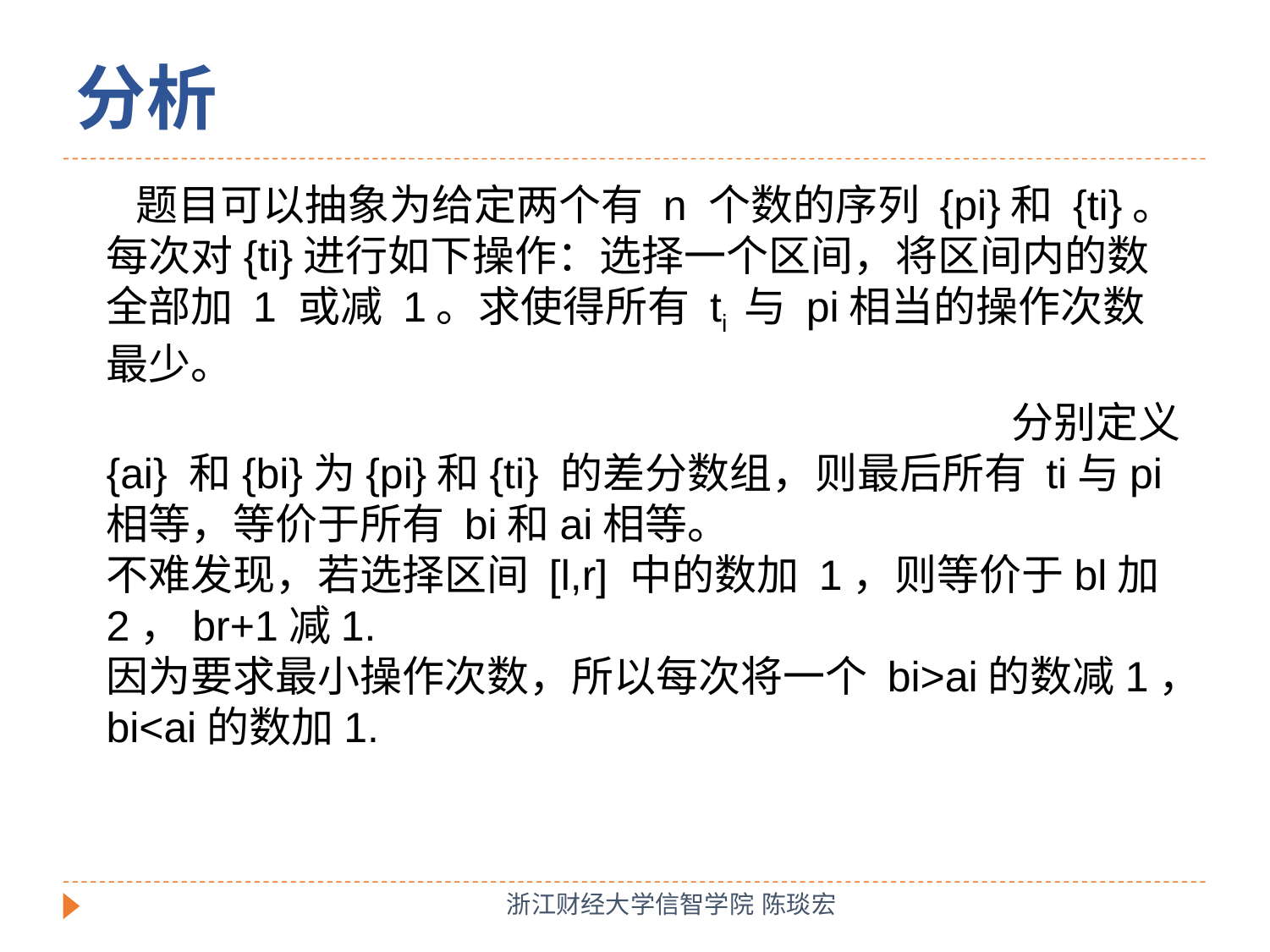

分析
  题目可以抽象为给定两个有 n 个数的序列 {pi}和 {ti}。每次对{ti}进行如下操作：选择一个区间，将区间内的数全部加 1 或减 1。求使得所有 ti 与 pi相当的操作次数最少。
                                                                                              分别定义  {ai} 和{bi}为{pi}和{ti} 的差分数组，则最后所有 ti与pi 相等，等价于所有 bi​和ai相等。
不难发现，若选择区间 [l,r] 中的数加 1，则等价于bl加2，br+1减1.
因为要求最小操作次数，所以每次将一个 bi>ai的数减1，bi<ai的数加1.
浙江财经大学信智学院 陈琰宏
121